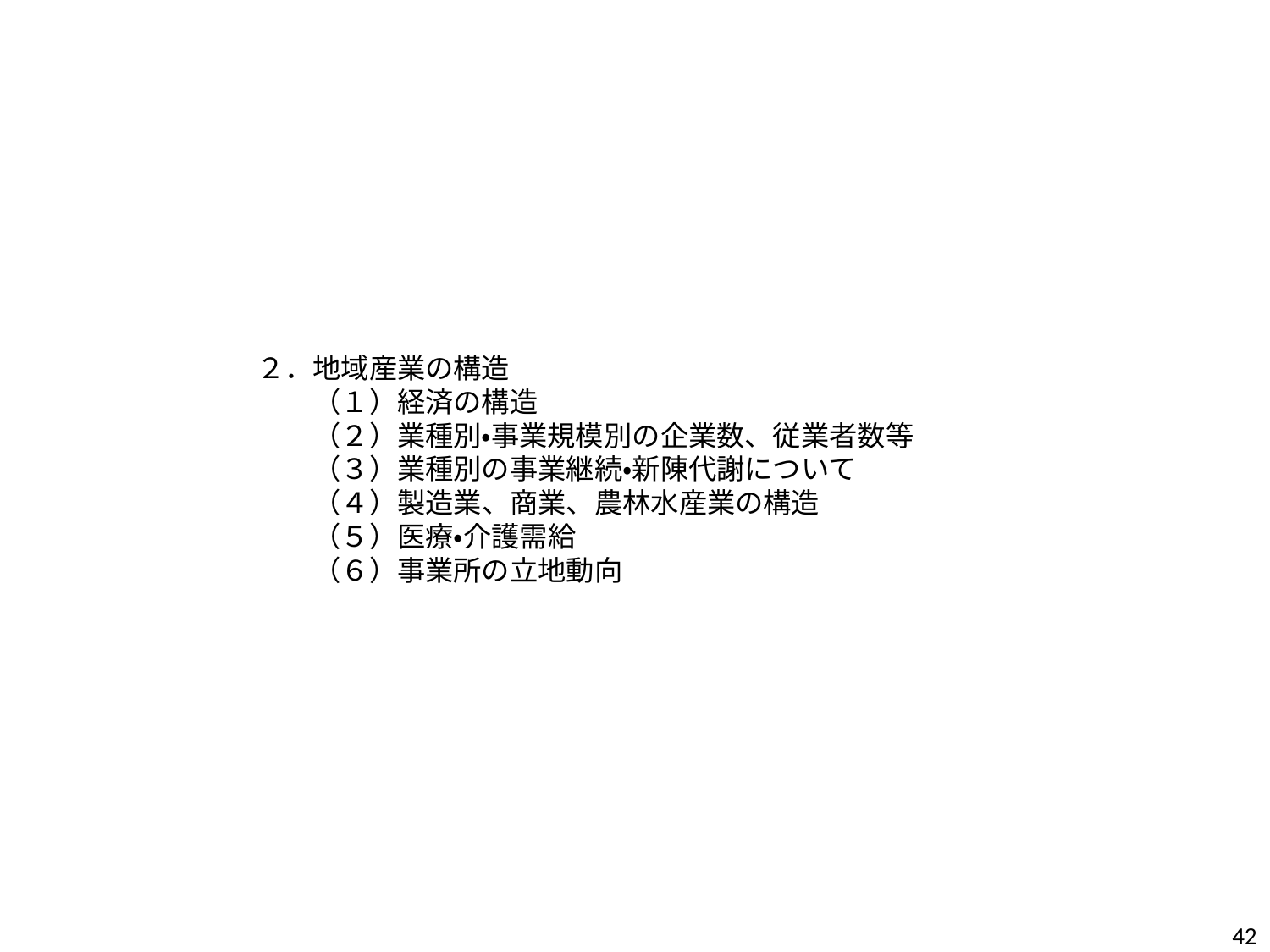

２．地域産業の構造
　　（１）経済の構造
　　（２）業種別・事業規模別の企業数、従業者数等
　　（３）業種別の事業継続・新陳代謝について
　　（４）製造業、商業、農林水産業の構造
　　（５）医療・介護需給
　　（６）事業所の立地動向
42